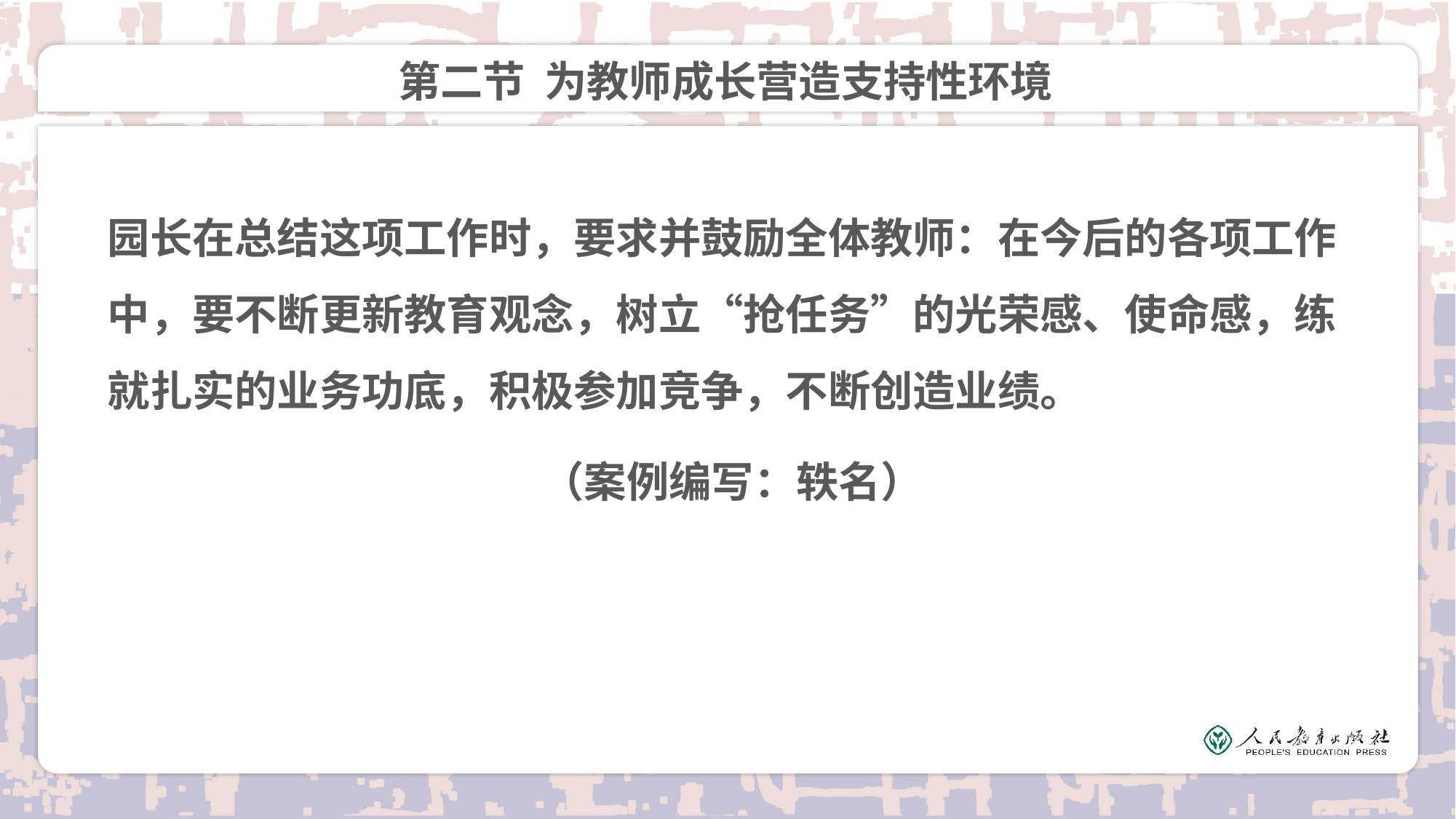

# 第二节  为教师成长营造支持性环境
园长在总结这项工作时，要求并鼓励全体教师：在今后的各项工作中，要不断更新教育观念，树立“抢任务”的光荣感、使命感，练就扎实的业务功底，积极参加竞争，不断创造业绩。
                                            （案例编写：轶名）